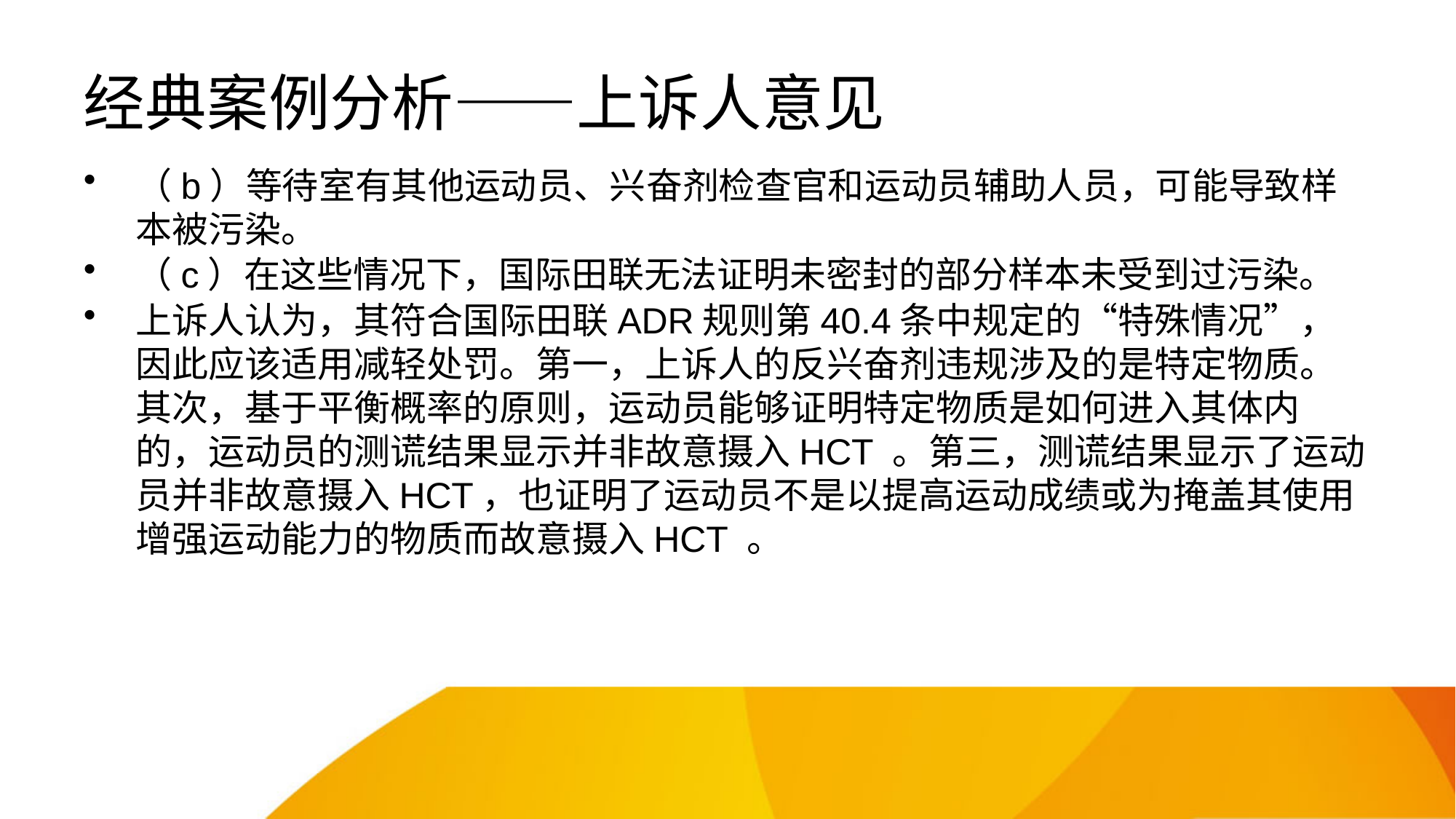

# 经典案例分析——上诉人意见
（b）等待室有其他运动员、兴奋剂检查官和运动员辅助人员，可能导致样本被污染。
（c）在这些情况下，国际田联无法证明未密封的部分样本未受到过污染。
上诉人认为，其符合国际田联ADR规则第40.4条中规定的“特殊情况”，因此应该适用减轻处罚。第一，上诉人的反兴奋剂违规涉及的是特定物质。其次，基于平衡概率的原则，运动员能够证明特定物质是如何进入其体内的，运动员的测谎结果显示并非故意摄入HCT 。第三，测谎结果显示了运动员并非故意摄入HCT，也证明了运动员不是以提高运动成绩或为掩盖其使用增强运动能力的物质而故意摄入HCT 。